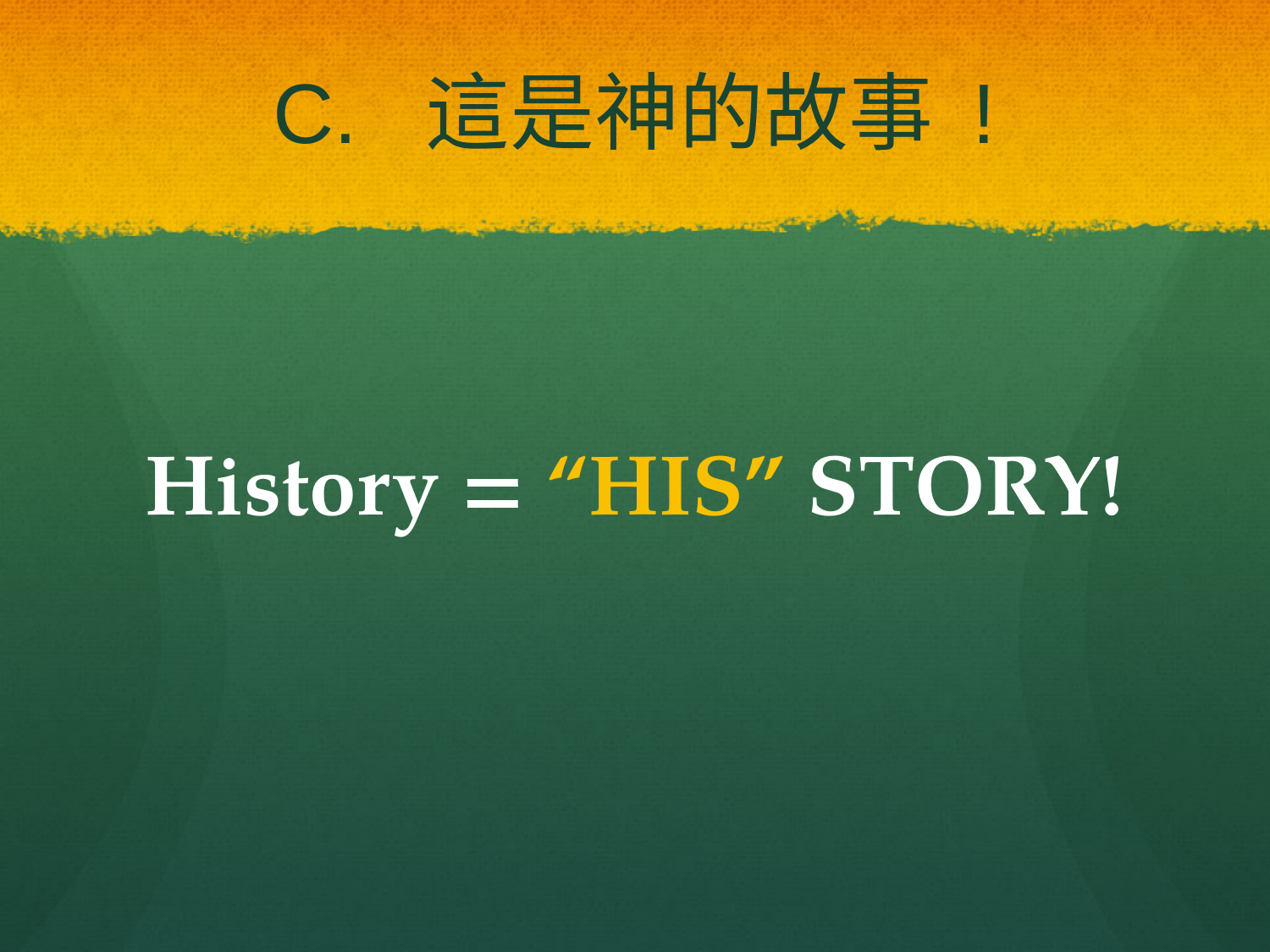

# C.  這是神的故事 !

History = “HIS” STORY!